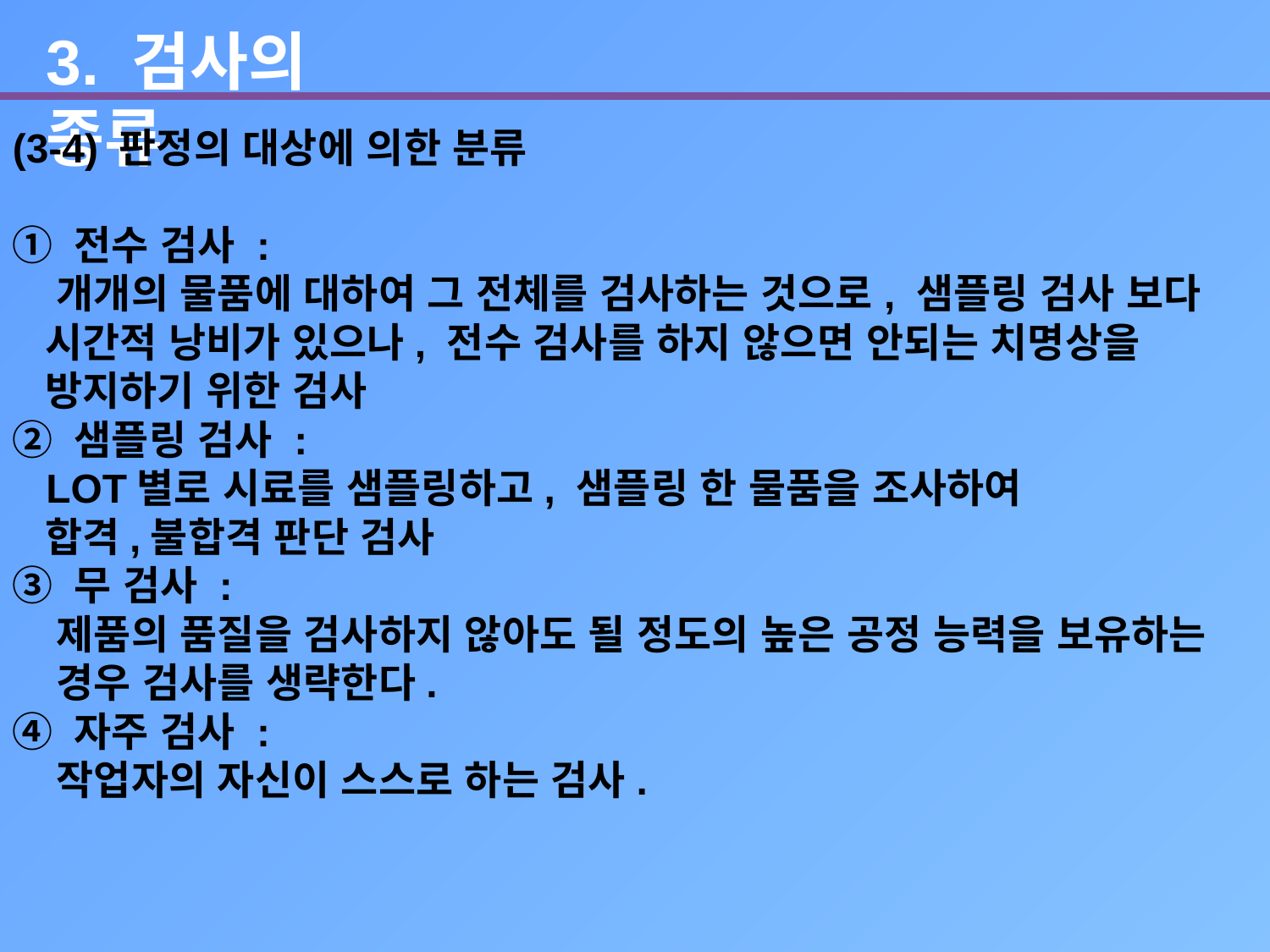

3. 검사의 종류
(3-4) 판정의 대상에 의한 분류

① 전수 검사 :
   개개의 물품에 대하여 그 전체를 검사하는 것으로, 샘플링 검사 보다
  시간적 낭비가 있으나, 전수 검사를 하지 않으면 안되는 치명상을
  방지하기 위한 검사
② 샘플링 검사 :
   LOT별로 시료를 샘플링하고, 샘플링 한 물품을 조사하여
  합격,불합격 판단 검사
③ 무 검사 :
   제품의 품질을 검사하지 않아도 될 정도의 높은 공정 능력을 보유하는
   경우 검사를 생략한다.
④ 자주 검사 :
   작업자의 자신이 스스로 하는 검사.